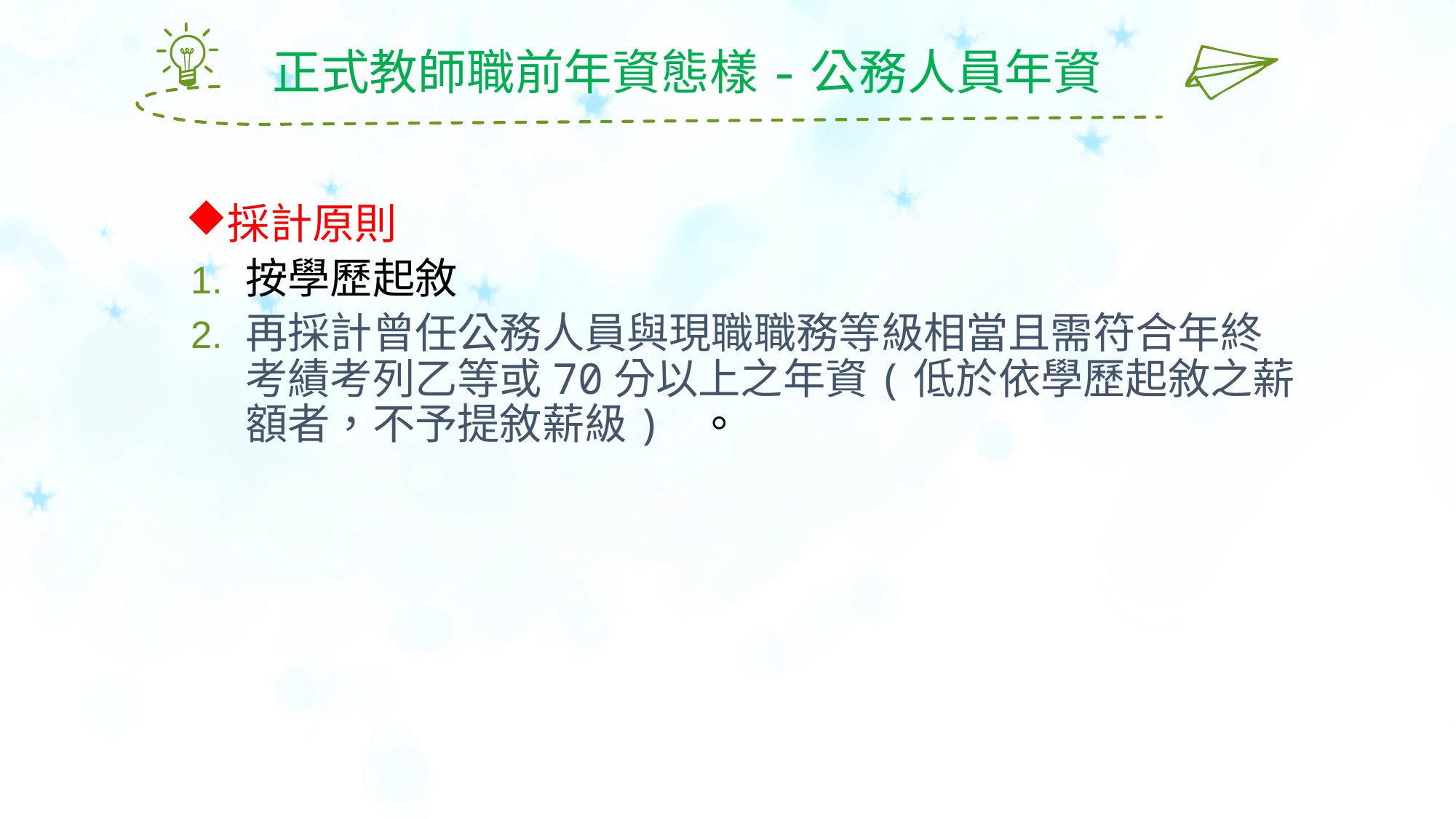

# 正式教師職前年資態樣-公務人員年資
採計原則
按學歷起敘
再採計曾任公務人員與現職職務等級相當且需符合年終考績考列乙等或70分以上之年資(低於依學歷起敘之薪額者，不予提敘薪級) 。